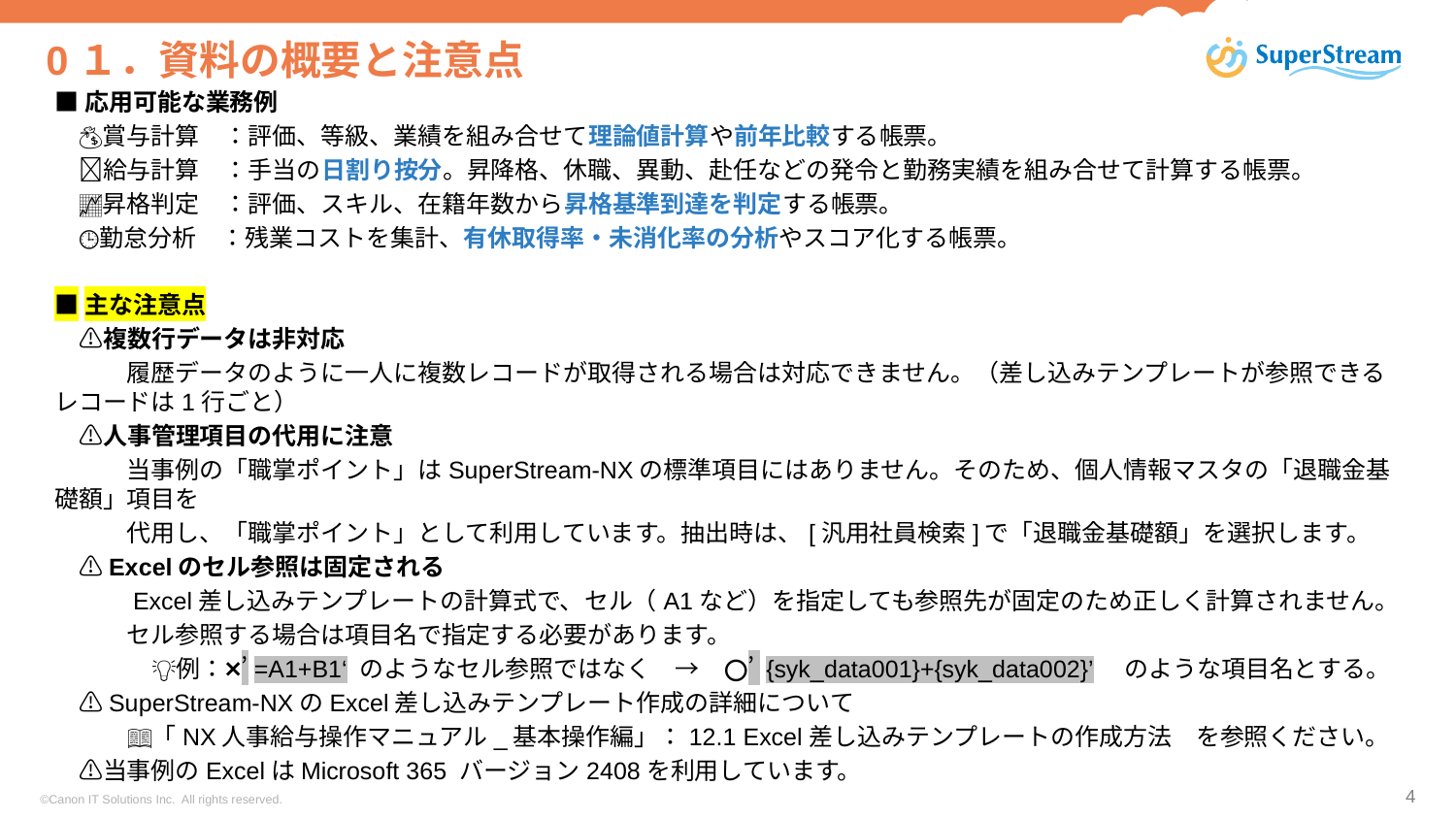

# 0１．資料の概要と注意点
■応用可能な業務例
　💰賞与計算　：評価、等級、業績を組み合せて理論値計算や前年比較する帳票。
　🧮給与計算　：手当の日割り按分。昇降格、休職、異動、赴任などの発令と勤務実績を組み合せて計算する帳票。
　📈昇格判定　：評価、スキル、在籍年数から昇格基準到達を判定する帳票。
　🕒勤怠分析　：残業コストを集計、有休取得率・未消化率の分析やスコア化する帳票。

■主な注意点
　⚠️複数行データは非対応
　　　履歴データのように一人に複数レコードが取得される場合は対応できません。（差し込みテンプレートが参照できるレコードは1行ごと）
　⚠️人事管理項目の代用に注意
　　　当事例の「職掌ポイント」はSuperStream-NXの標準項目にはありません。そのため、個人情報マスタの「退職金基礎額」項目を
　　　代用し、「職掌ポイント」として利用しています。抽出時は、[汎用社員検索]で「退職金基礎額」を選択します。
　⚠️Excelのセル参照は固定される
　　　Excel差し込みテンプレートの計算式で、セル（A1など）を指定しても参照先が固定のため正しく計算されません。
　　　セル参照する場合は項目名で指定する必要があります。
　　　　💡例：❌’=A1+B1‘ のようなセル参照ではなく　→　⭕’ {syk_data001}+{syk_data002}’　のような項目名とする。
　⚠️SuperStream-NXのExcel差し込みテンプレート作成の詳細について
　　　📖「NX人事給与操作マニュアル_基本操作編」：12.1 Excel差し込みテンプレートの作成方法　を参照ください。
　⚠️当事例のExcelはMicrosoft 365 バージョン2408を利用しています。

©Canon IT Solutions Inc.  All rights reserved.
4